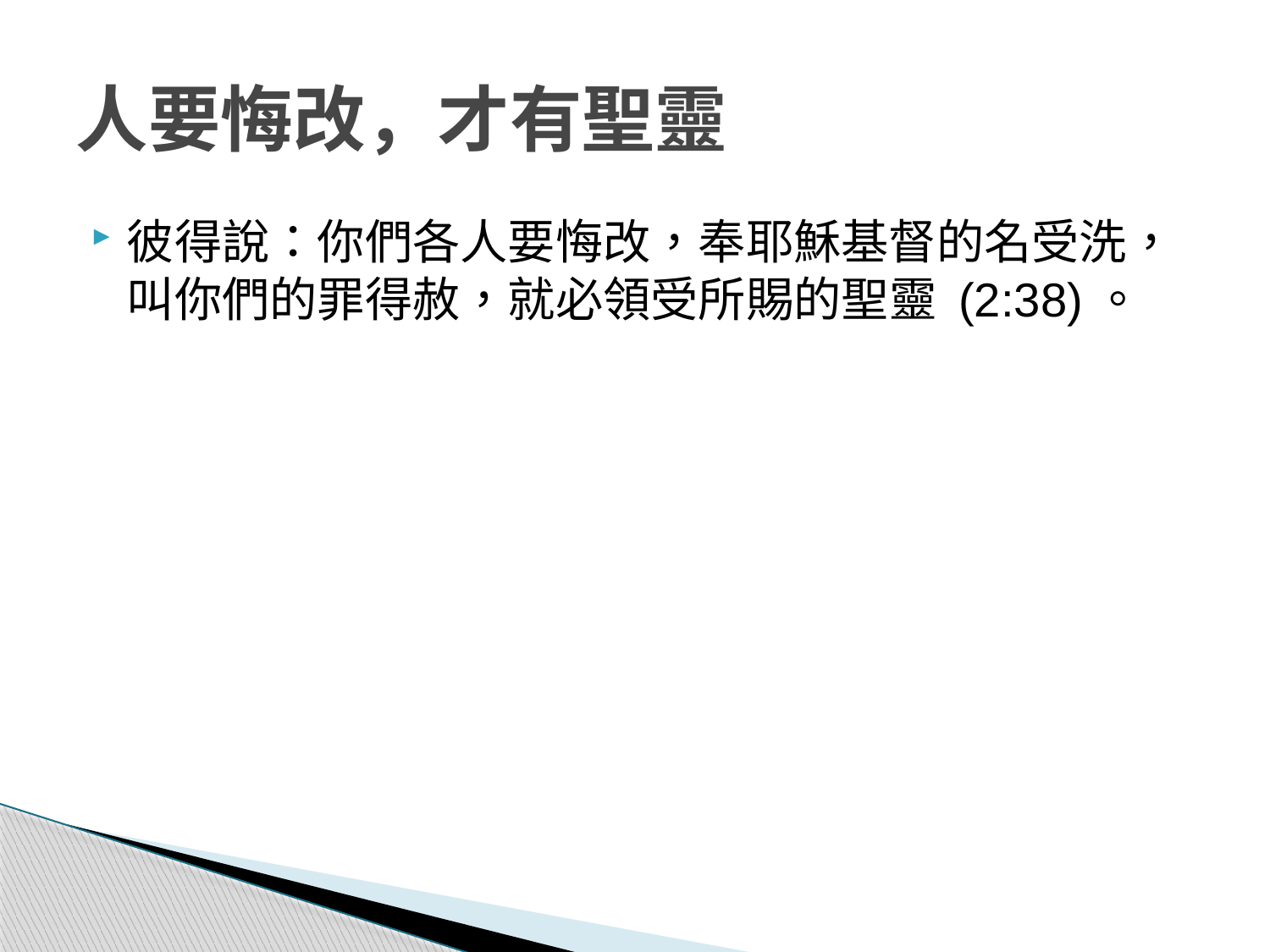

# 人要悔改，才有聖靈
彼得說：你們各人要悔改，奉耶穌基督的名受洗，叫你們的罪得赦，就必領受所賜的聖靈 (2:38)。